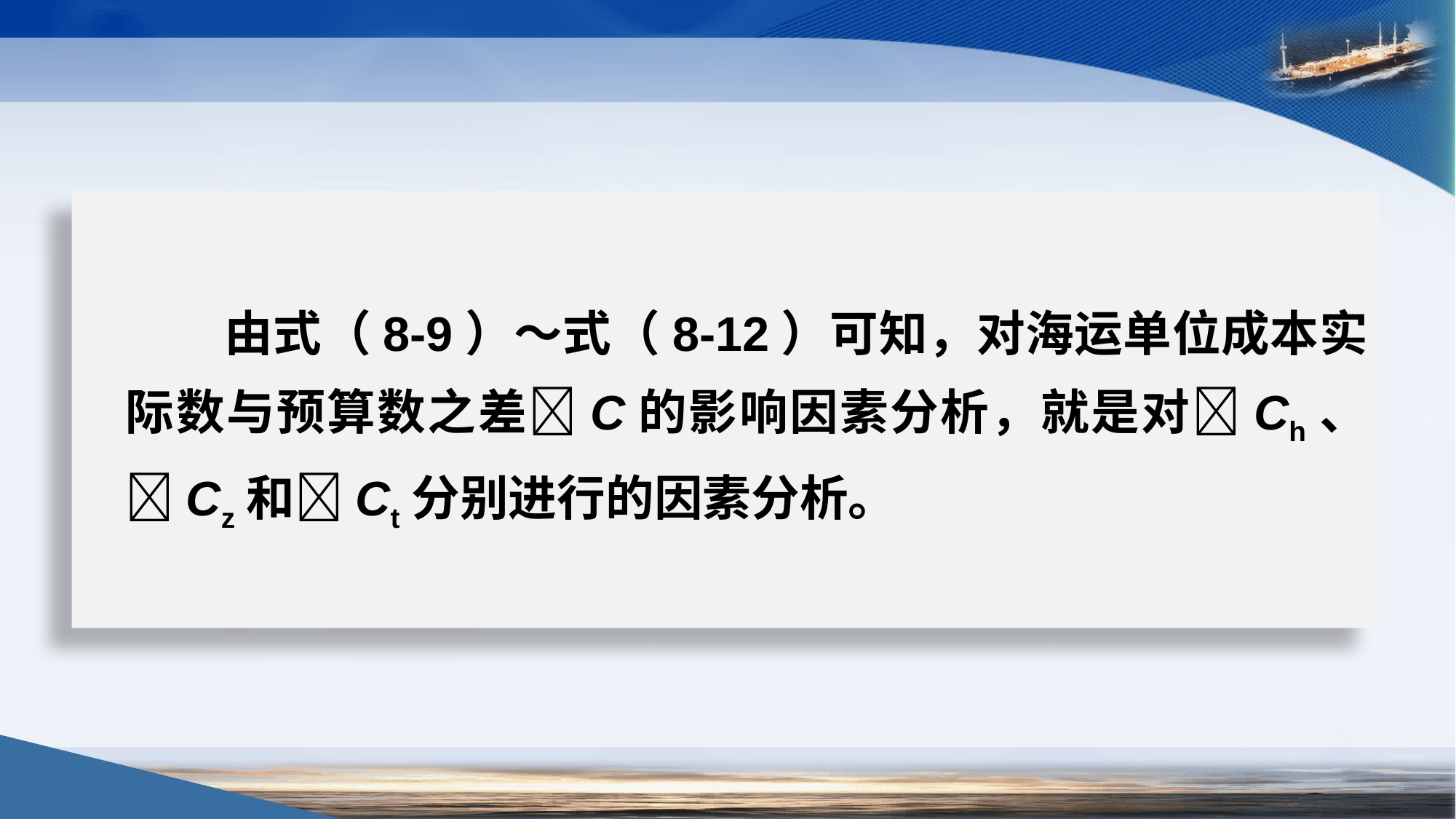

由式（8-9）～式（8-12）可知，对海运单位成本实际数与预算数之差ΔC的影响因素分析，就是对ΔCh、ΔCz和ΔCt分别进行的因素分析。